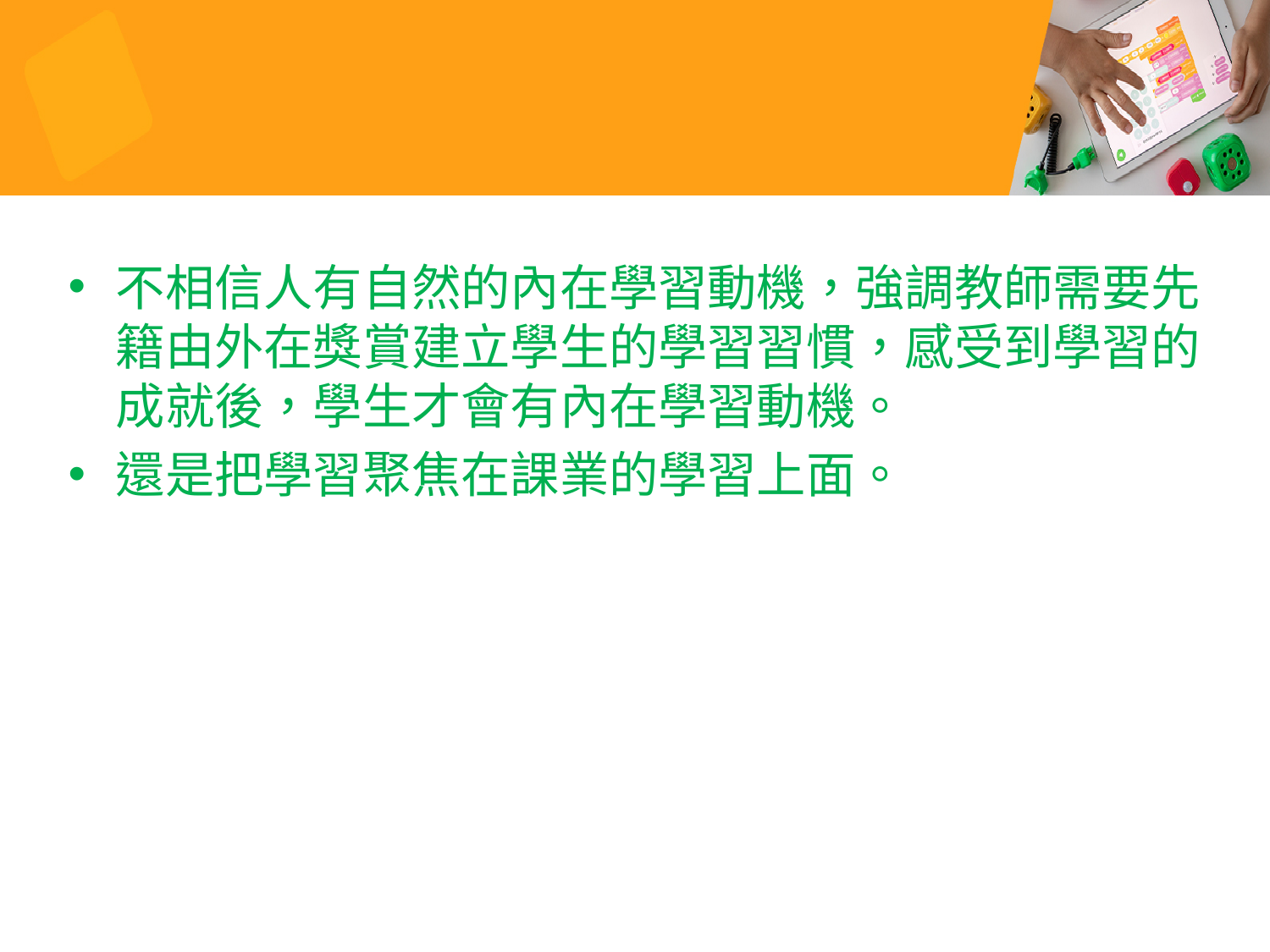

#
不相信人有自然的內在學習動機，強調教師需要先籍由外在獎賞建立學生的學習習慣，感受到學習的成就後，學生才會有內在學習動機。
還是把學習聚焦在課業的學習上面。